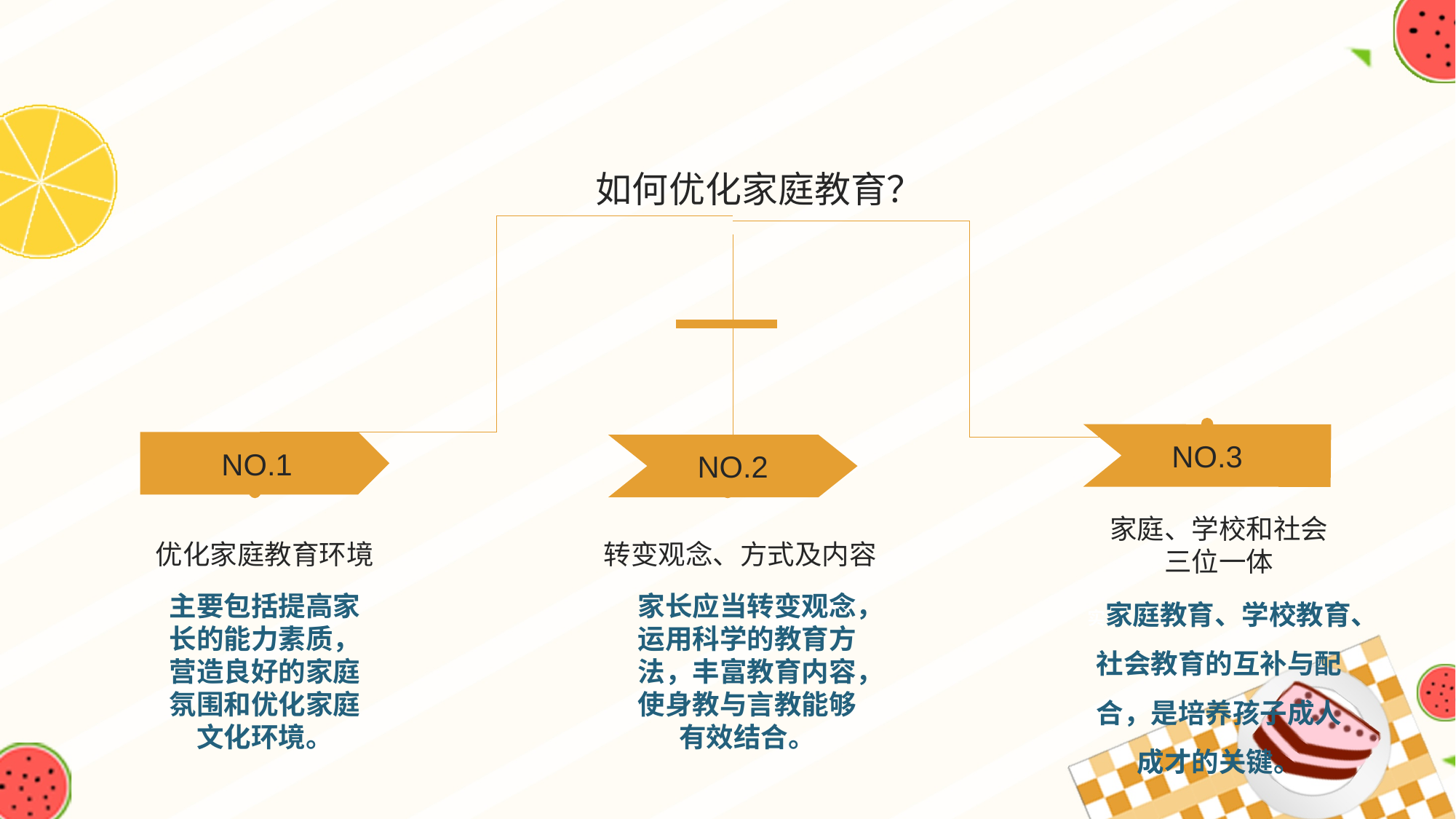

如何优化家庭教育？

NO.3
NO.1
NO.2

家庭、学校和社会三位一体
优化家庭教育环境
转变观念、方式及内容
实家庭教育、学校教育、社会教育的互补与配合，是培养孩子成人成才的关键。
主要包括提高家长的能力素质，营造良好的家庭氛围和优化家庭文化环境。
家长应当转变观念，运用科学的教育方法，丰富教育内容，使身教与言教能够有效结合。